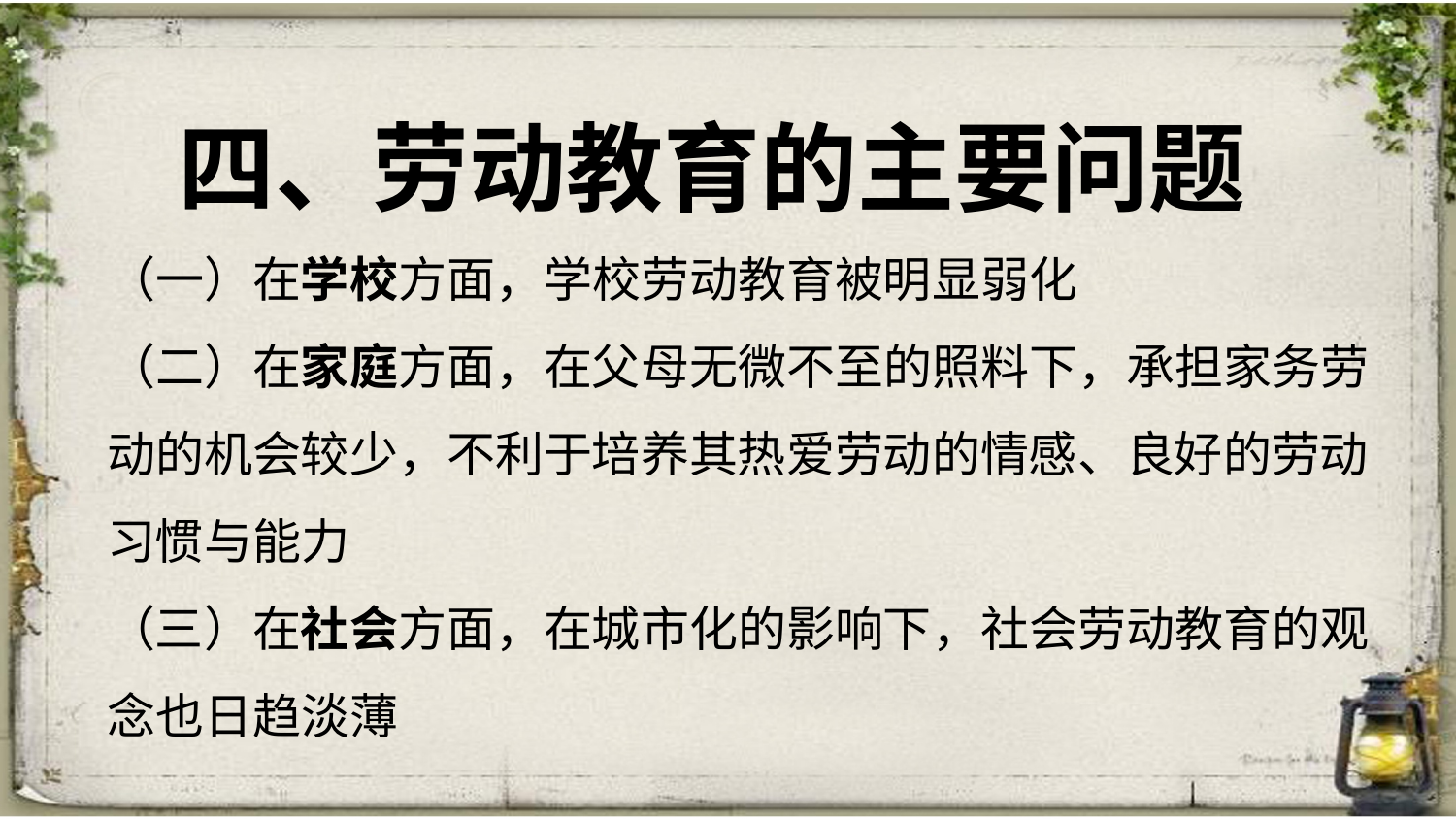

四、劳动教育的主要问题
（一）在学校方面，学校劳动教育被明显弱化
（二）在家庭方面，在父母无微不至的照料下，承担家务劳动的机会较少，不利于培养其热爱劳动的情感、良好的劳动习惯与能力
（三）在社会方面，在城市化的影响下，社会劳动教育的观念也日趋淡薄